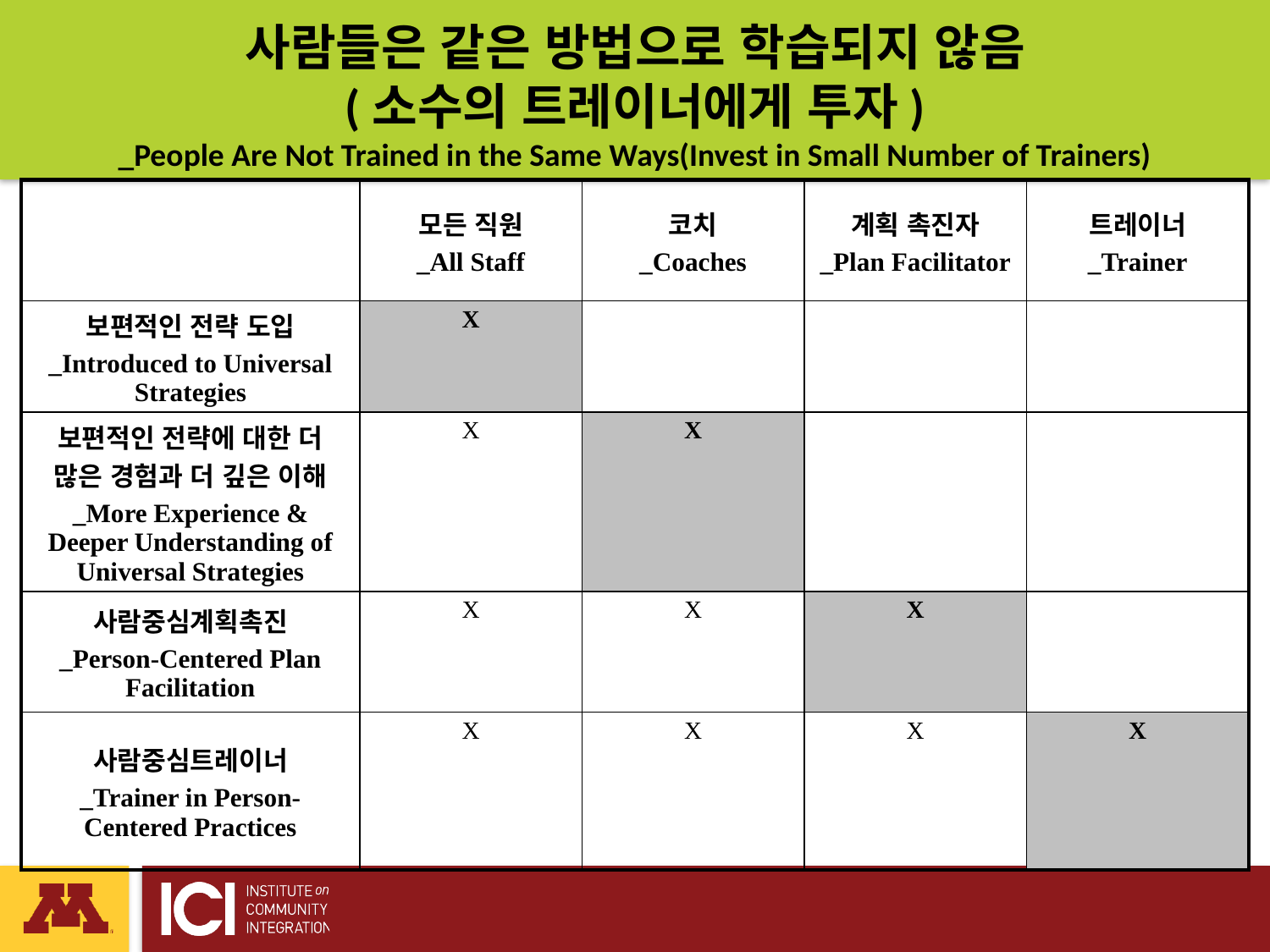

사람들은 같은 방법으로 학습되지 않음
(소수의 트레이너에게 투자)
_People Are Not Trained in the Same Ways(Invest in Small Number of Trainers)
|  | 모든 직원 \_All Staff | 코치 \_Coaches | 계획 촉진자 \_Plan Facilitator | 트레이너 \_Trainer |
| --- | --- | --- | --- | --- |
| 보편적인 전략 도입 \_Introduced to Universal Strategies | X |  |  |  |
| 보편적인 전략에 대한 더 많은 경험과 더 깊은 이해 \_More Experience & Deeper Understanding of Universal Strategies | X | X |  |  |
| 사람중심계획촉진 \_Person-Centered Plan Facilitation | X | X | X |  |
| 사람중심트레이너 \_Trainer in Person-Centered Practices | X | X | X | X |